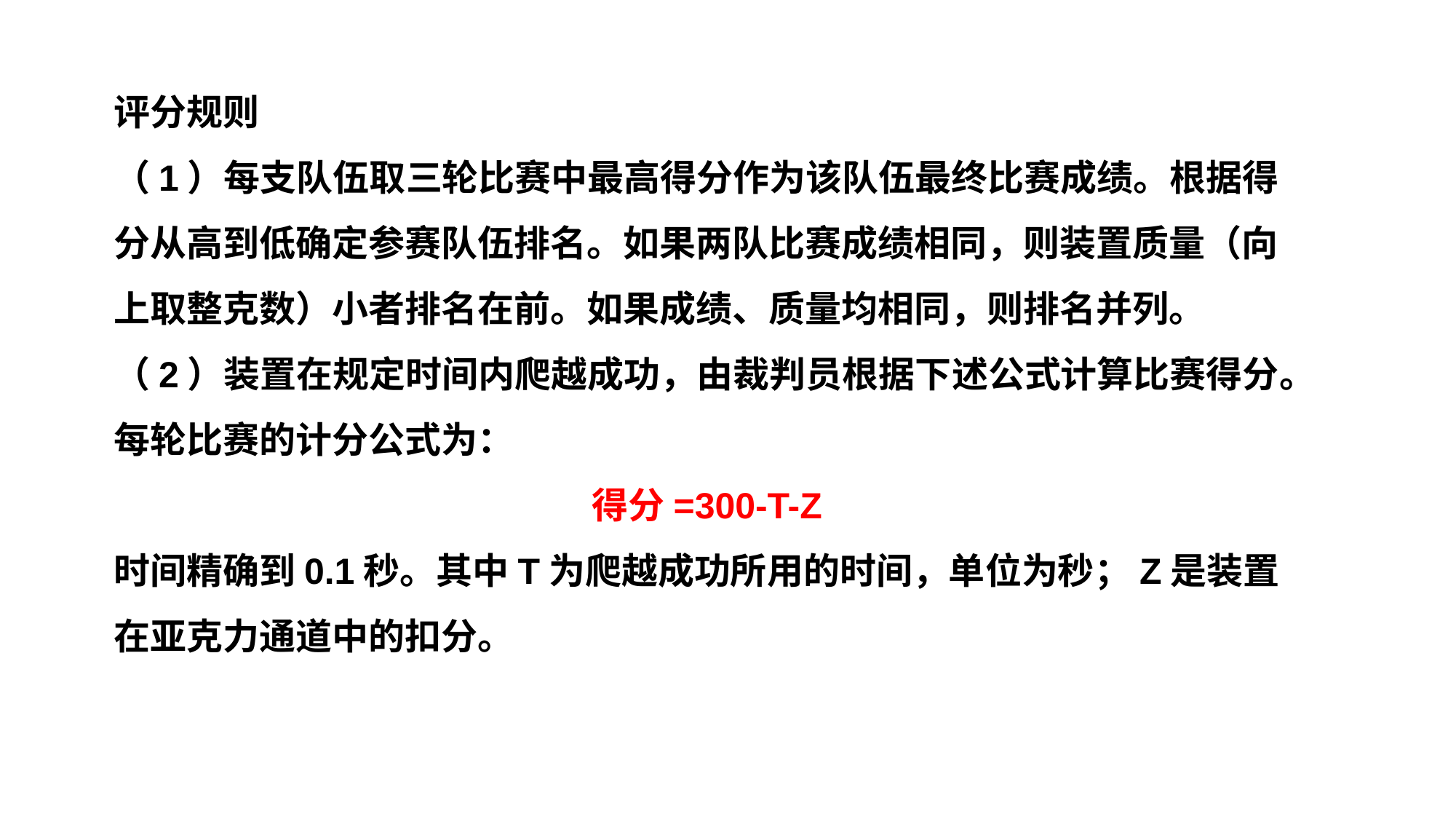

评分规则
（1）每支队伍取三轮比赛中最高得分作为该队伍最终比赛成绩。根据得分从高到低确定参赛队伍排名。如果两队比赛成绩相同，则装置质量（向上取整克数）小者排名在前。如果成绩、质量均相同，则排名并列。
（2）装置在规定时间内爬越成功，由裁判员根据下述公式计算比赛得分。
每轮比赛的计分公式为：
得分=300-T-Z
时间精确到0.1秒。其中T为爬越成功所用的时间，单位为秒；Z是装置在亚克力通道中的扣分。